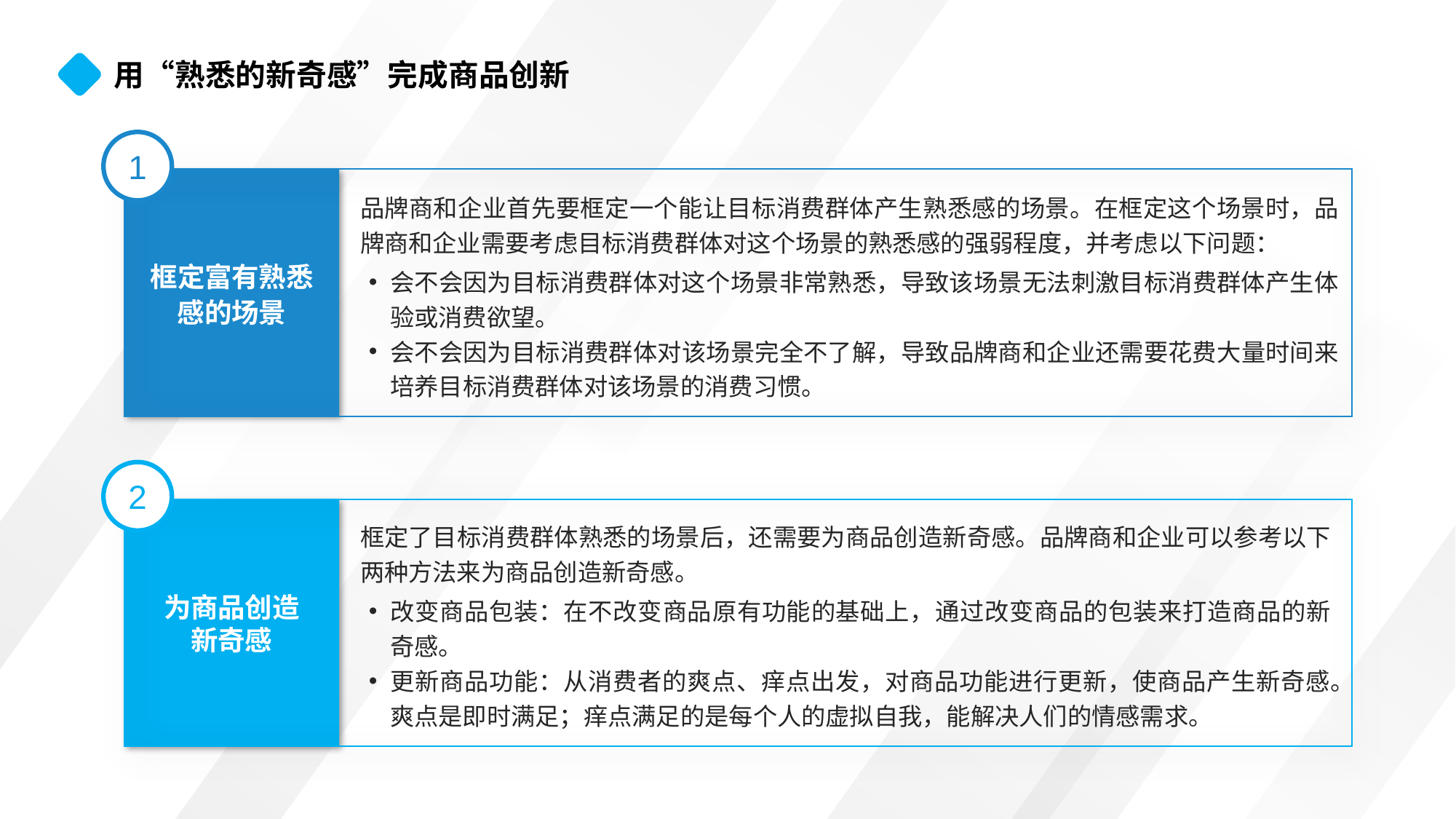

用“熟悉的新奇感”完成商品创新

1

框定富有熟悉感的场景
品牌商和企业首先要框定一个能让目标消费群体产生熟悉感的场景。在框定这个场景时，品牌商和企业需要考虑目标消费群体对这个场景的熟悉感的强弱程度，并考虑以下问题：
会不会因为目标消费群体对这个场景非常熟悉，导致该场景无法刺激目标消费群体产生体验或消费欲望。
会不会因为目标消费群体对该场景完全不了解，导致品牌商和企业还需要花费大量时间来培养目标消费群体对该场景的消费习惯。
2

为商品创造
新奇感

框定了目标消费群体熟悉的场景后，还需要为商品创造新奇感。品牌商和企业可以参考以下两种方法来为商品创造新奇感。
改变商品包装：在不改变商品原有功能的基础上，通过改变商品的包装来打造商品的新奇感。
更新商品功能：从消费者的爽点、痒点出发，对商品功能进行更新，使商品产生新奇感。爽点是即时满足；痒点满足的是每个人的虚拟自我，能解决人们的情感需求。